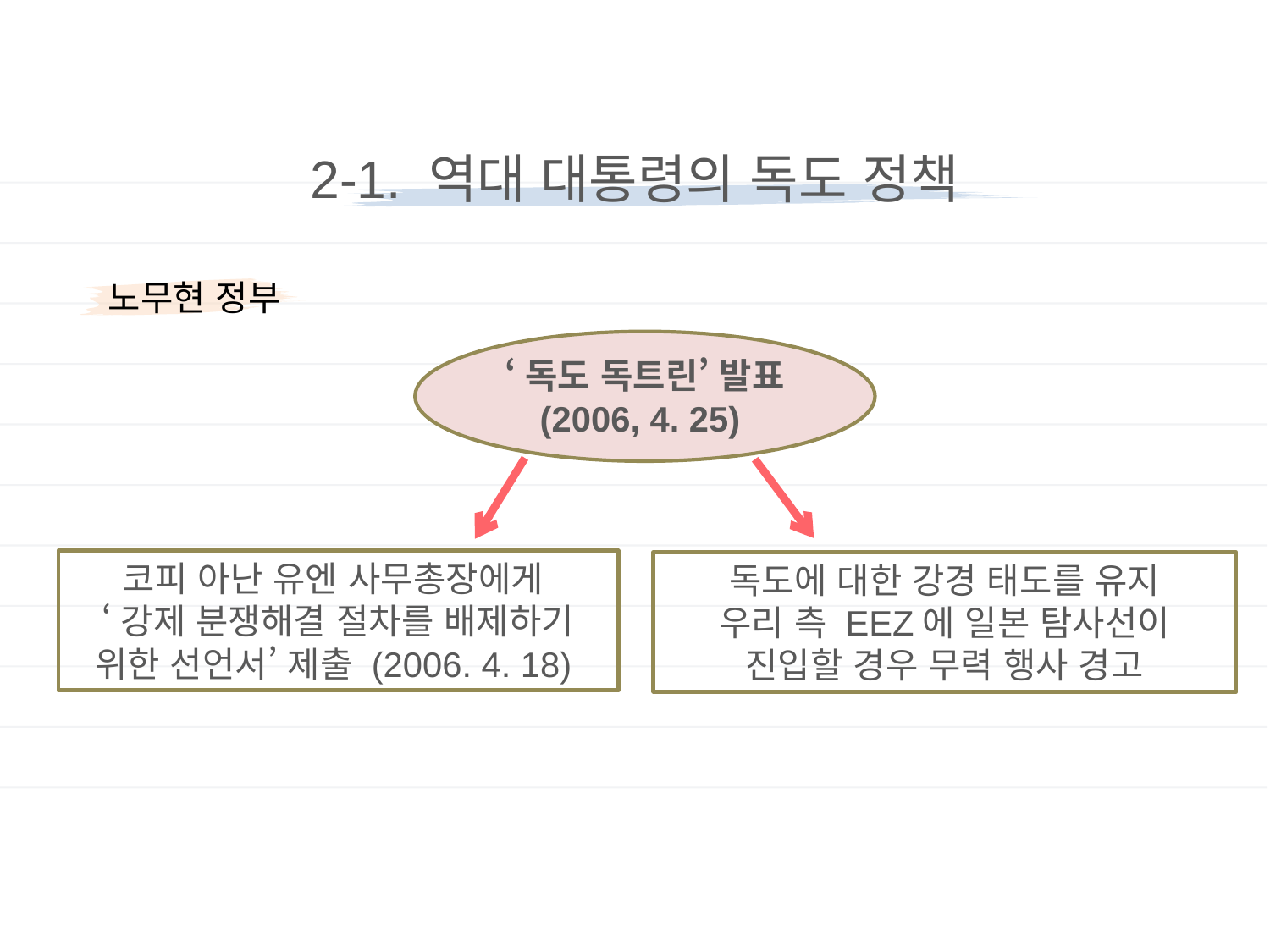

2-1. 역대 대통령의 독도 정책

노무현 정부
‘독도 독트린’ 발표
(2006, 4. 25)
코피 아난 유엔 사무총장에게
‘강제 분쟁해결 절차를 배제하기 위한 선언서’ 제출 (2006. 4. 18)
독도에 대한 강경 태도를 유지
우리 측 EEZ에 일본 탐사선이 진입할 경우 무력 행사 경고